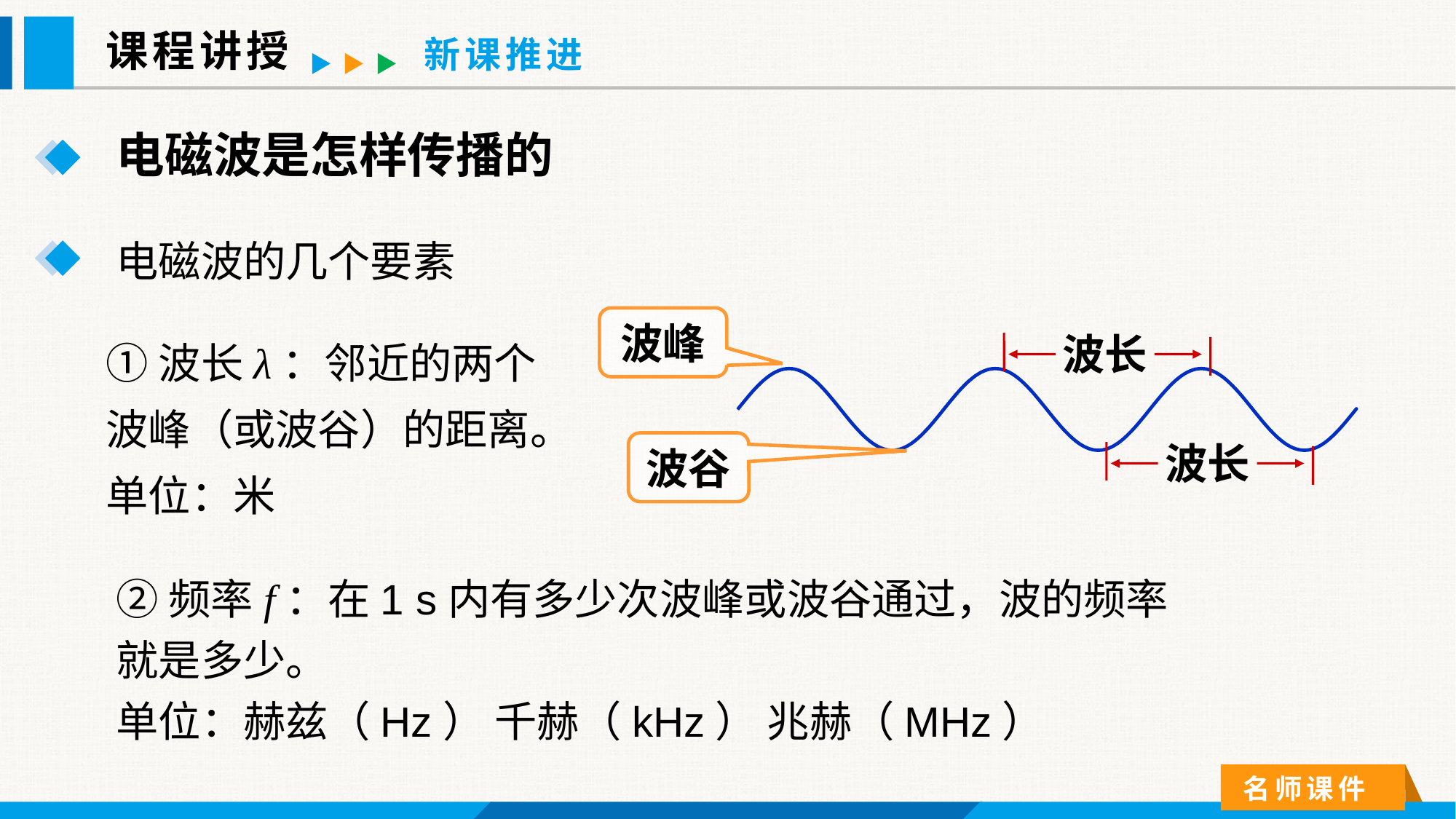

课程讲授
新课推进

电磁波是怎样传播的

电磁波的几个要素

波峰
①波长λ：邻近的两个波峰（或波谷）的距离。
单位：米
波长

波长

波谷
②频率f：在1 s内有多少次波峰或波谷通过，波的频率就是多少。
单位：赫兹（Hz） 千赫（kHz） 兆赫（MHz）